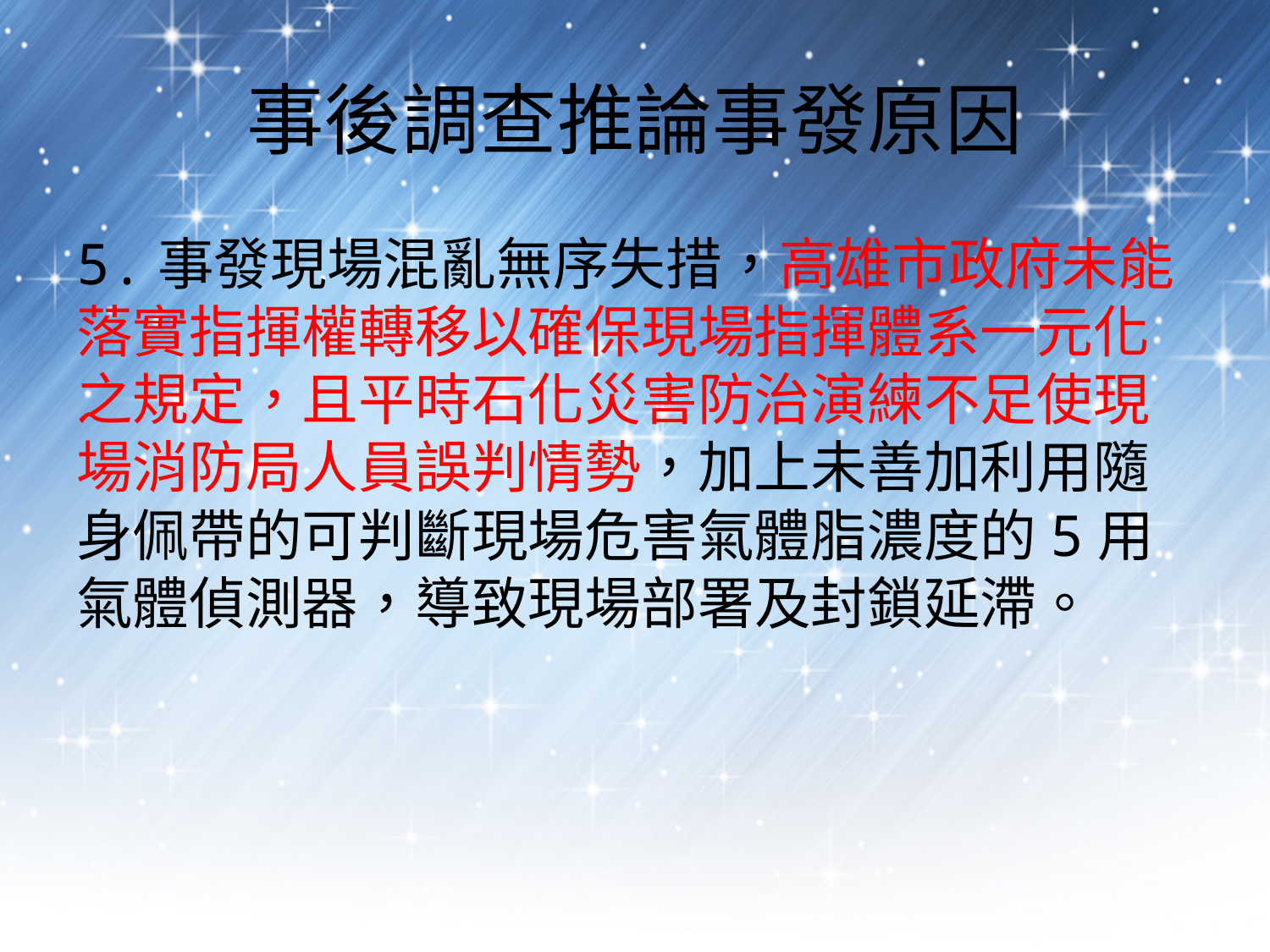

# 事後調查推論事發原因
5.事發現場混亂無序失措，高雄市政府未能落實指揮權轉移以確保現場指揮體系一元化之規定，且平時石化災害防治演練不足使現場消防局人員誤判情勢，加上未善加利用隨身佩帶的可判斷現場危害氣體脂濃度的5用氣體偵測器，導致現場部署及封鎖延滯。